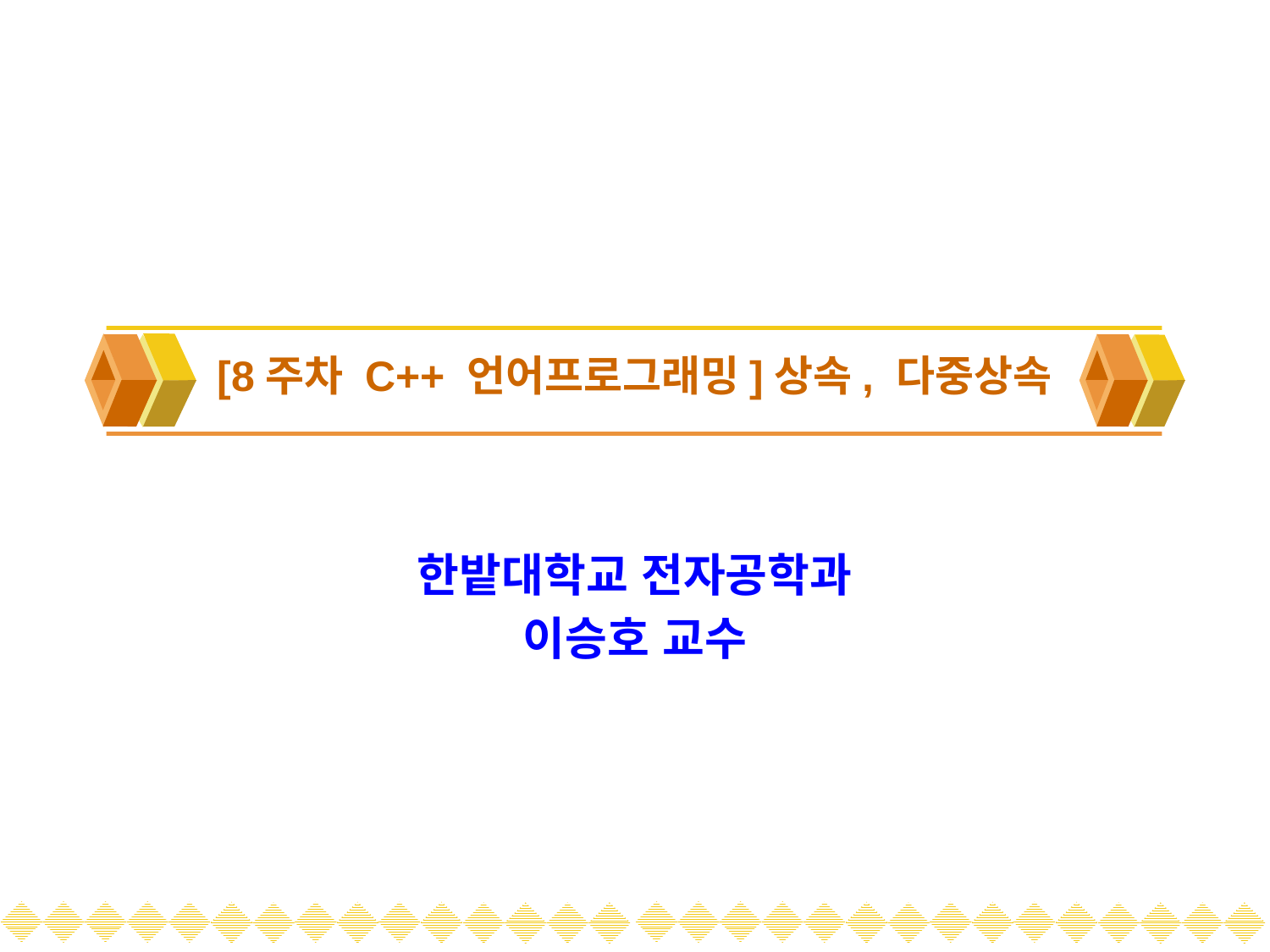

# [8주차 C++ 언어프로그래밍]상속, 다중상속
한밭대학교 전자공학과
이승호 교수